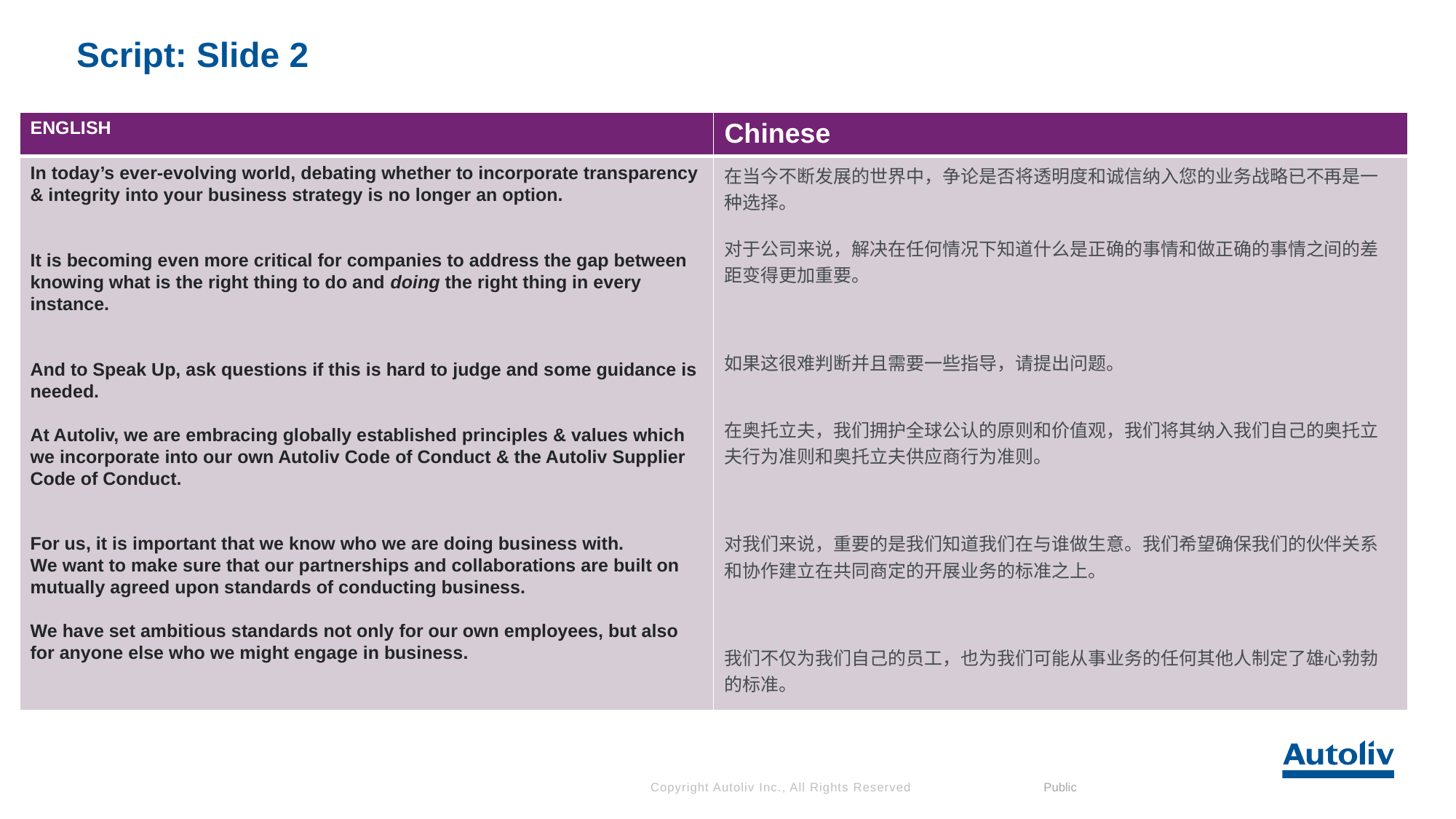

# Script: Slide 2
| ENGLISH | Chinese |
| --- | --- |
| In today’s ever-evolving world, debating whether to incorporate transparency & integrity into your business strategy is no longer an option. It is becoming even more critical for companies to address the gap between knowing what is the right thing to do and doing the right thing in every instance. And to Speak Up, ask questions if this is hard to judge and some guidance is needed. At Autoliv, we are embracing globally established principles & values which we incorporate into our own Autoliv Code of Conduct & the Autoliv Supplier Code of Conduct.   For us, it is important that we know who we are doing business with. We want to make sure that our partnerships and collaborations are built on mutually agreed upon standards of conducting business. We have set ambitious standards not only for our own employees, but also for anyone else who we might engage in business. | 在当今不断发展的世界中，争论是否将透明度和诚信纳入您的业务战略已不再是一种选择。 对于公司来说，解决在任何情况下知道什么是正确的事情和做正确的事情之间的差距变得更加重要。 如果这很难判断并且需要一些指导，请提出问题。 在奥托立夫，我们拥护全球公认的原则和价值观，我们将其纳入我们自己的奥托立夫行为准则和奥托立夫供应商行为准则。 对我们来说，重要的是我们知道我们在与谁做生意。我们希望确保我们的伙伴关系和协作建立在共同商定的开展业务的标准之上。 我们不仅为我们自己的员工，也为我们可能从事业务的任何其他人制定了雄心勃勃的标准。 |